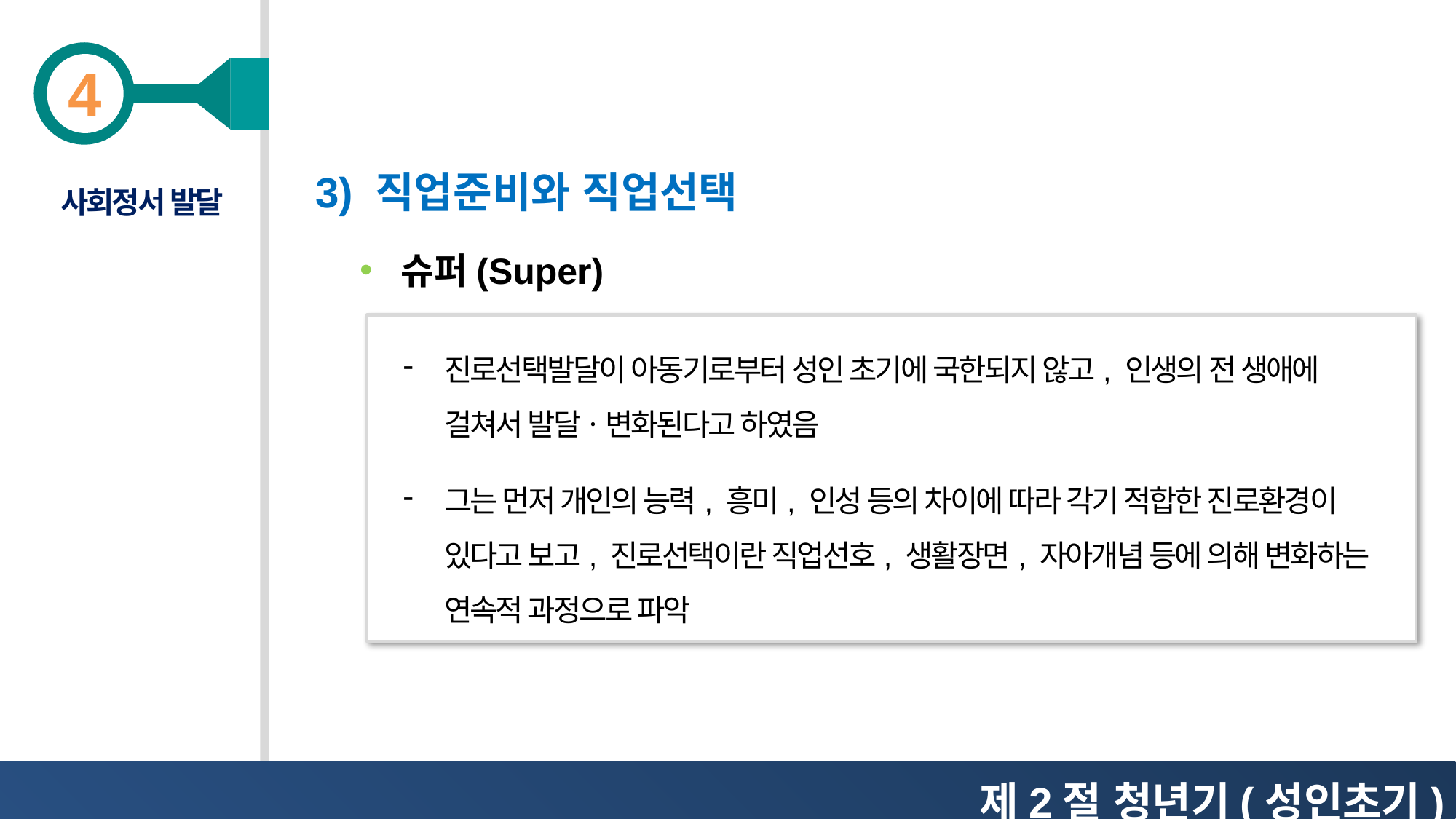

사회정서 발달
3) 직업준비와 직업선택
슈퍼(Super)

진로선택발달이 아동기로부터 성인 초기에 국한되지 않고, 인생의 전 생애에
     걸쳐서 발달ㆍ변화된다고 하였음

그는 먼저 개인의 능력, 흥미, 인성 등의 차이에 따라 각기 적합한 진로환경이
     있다고 보고, 진로선택이란 직업선호, 생활장면, 자아개념 등에 의해 변화하는
     연속적 과정으로 파악
제2절 청년기(성인초기)